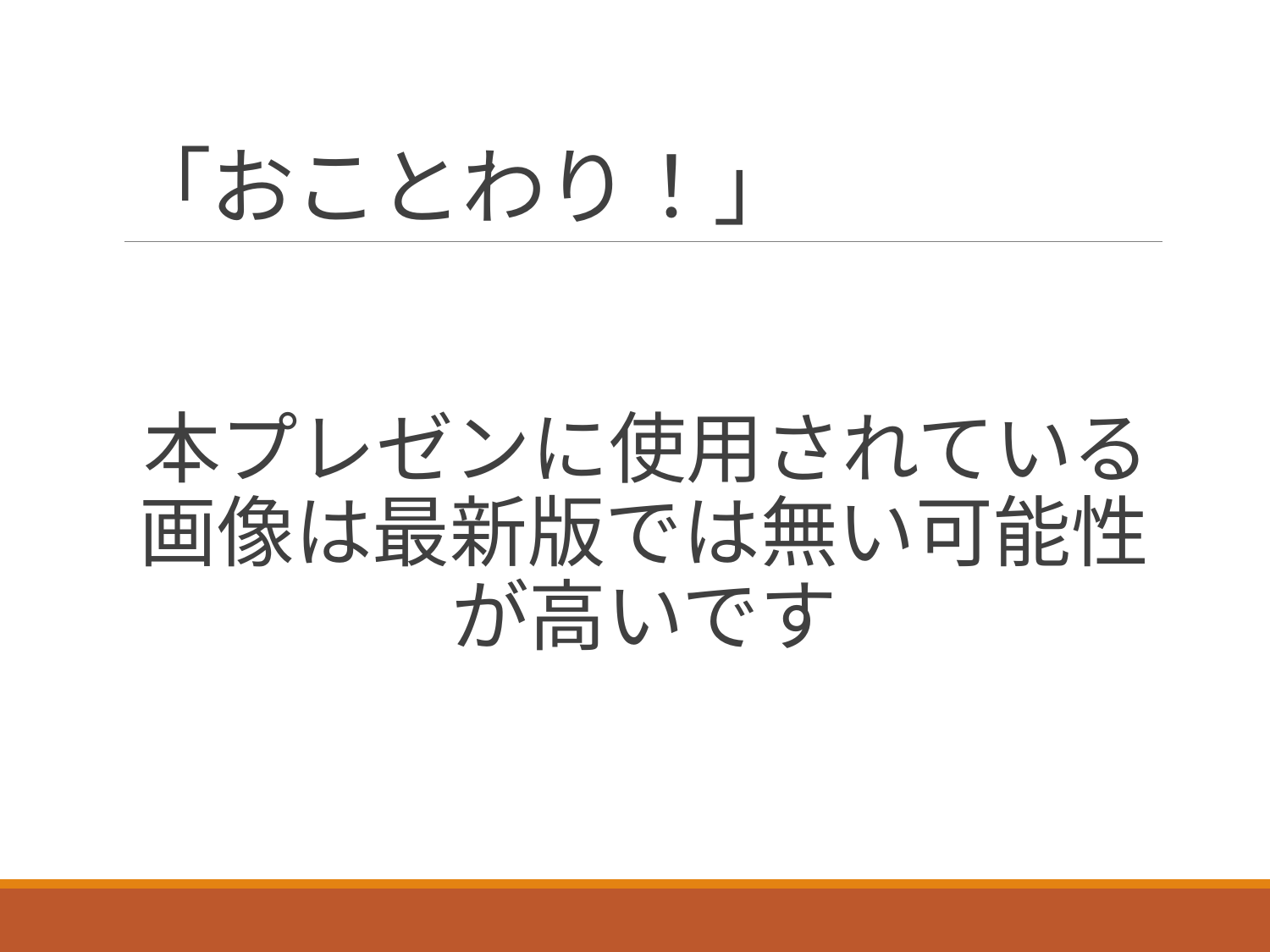

# 「おことわり！」
本プレゼンに使用されている画像は最新版では無い可能性が高いです